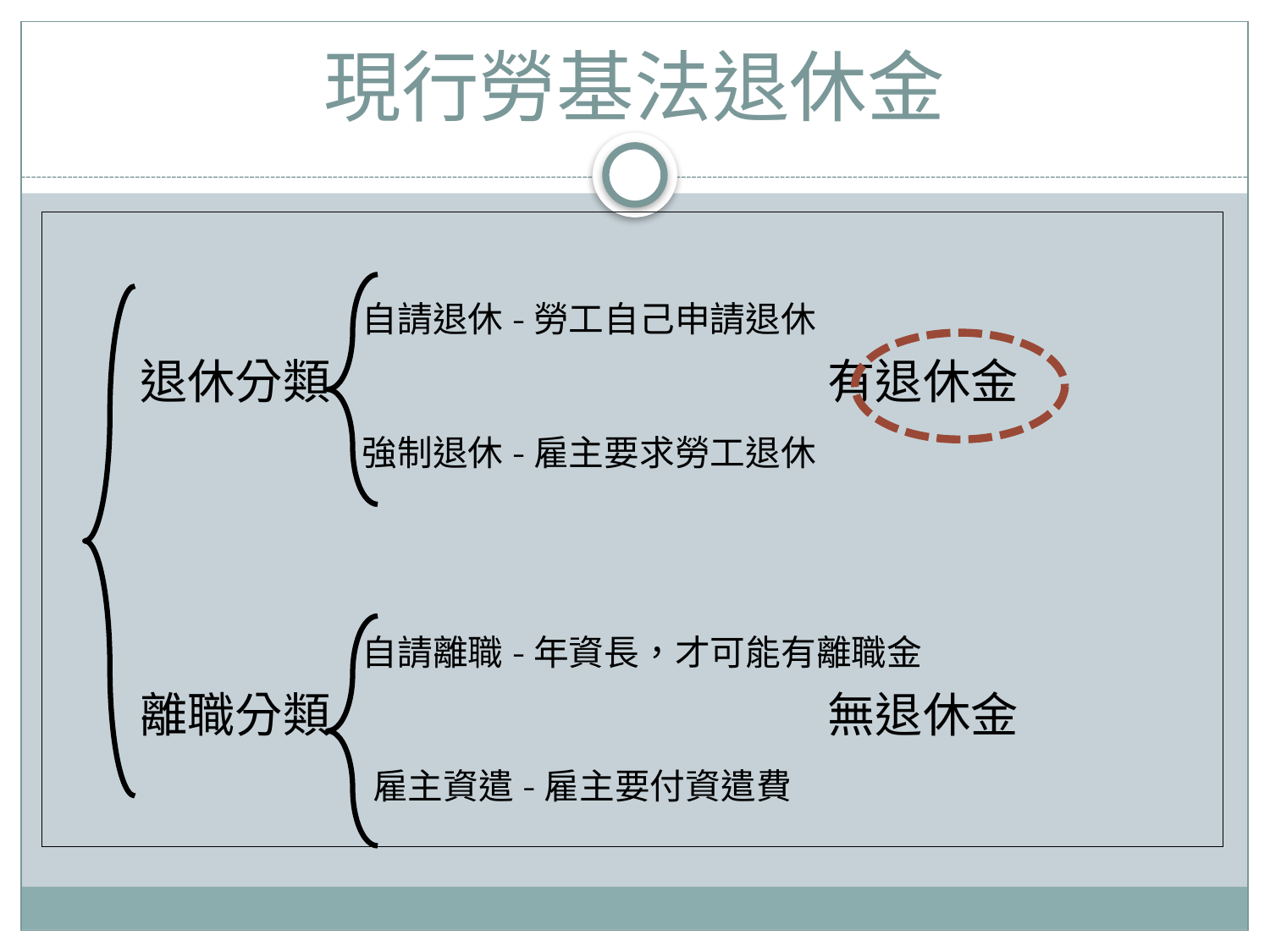

# 現行勞基法退休金

                            自請退休-勞工自己申請退休
       退休分類                                               有退休金
                            強制退休-雇主要求勞工退休

                            自請離職-年資長，才可能有離職金
       離職分類                                               無退休金
                             雇主資遣-雇主要付資遣費